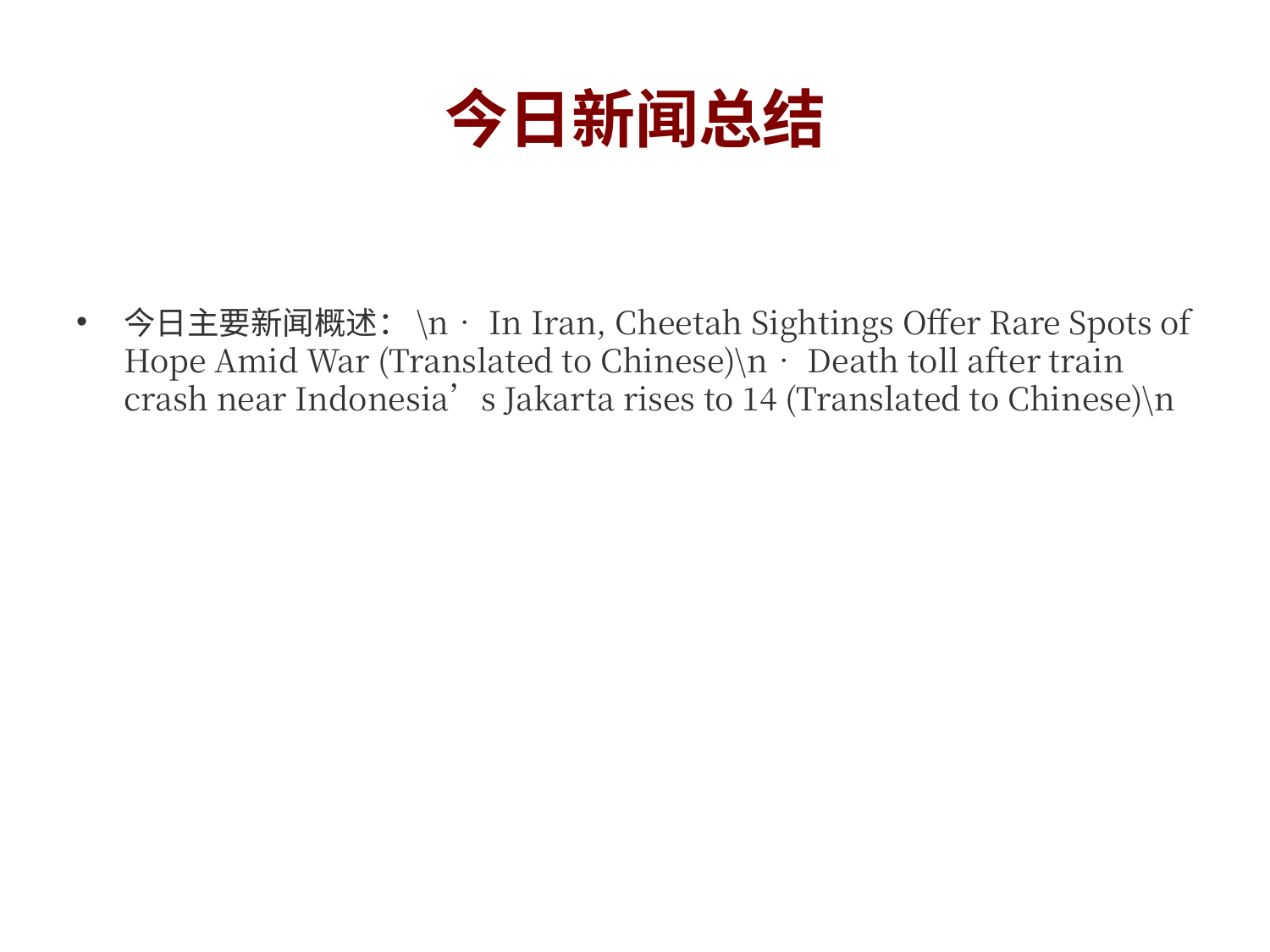

# 今日新闻总结

今日主要新闻概述：\n• In Iran, Cheetah Sightings Offer Rare Spots of Hope Amid War (Translated to Chinese)\n• Death toll after train crash near Indonesia’s Jakarta rises to 14 (Translated to Chinese)\n